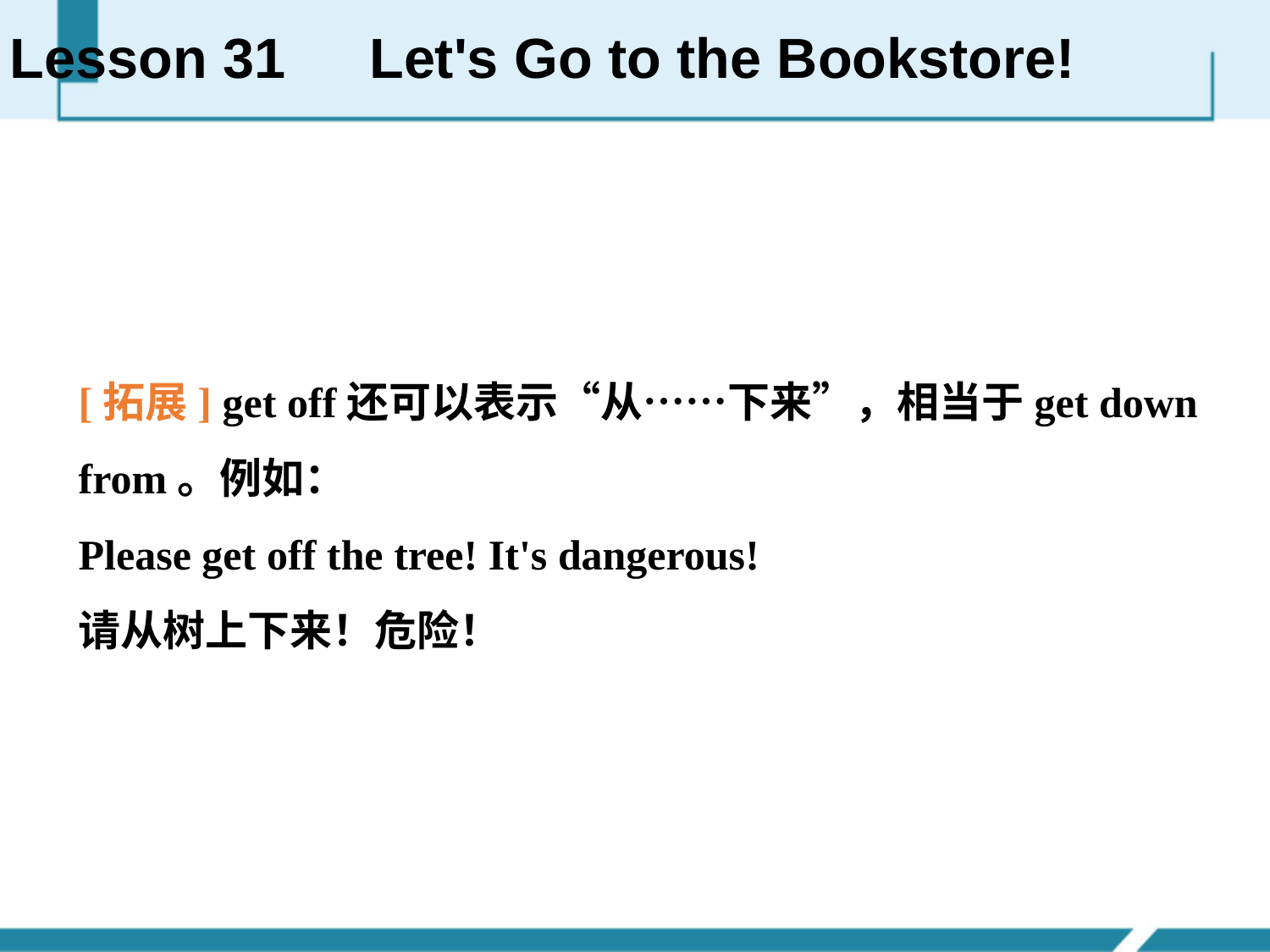

Lesson 31　Let's Go to the Bookstore!
[拓展] get off还可以表示“从……下来”，相当于get down from。例如：
Please get off the tree! It's dangerous!
请从树上下来！危险！